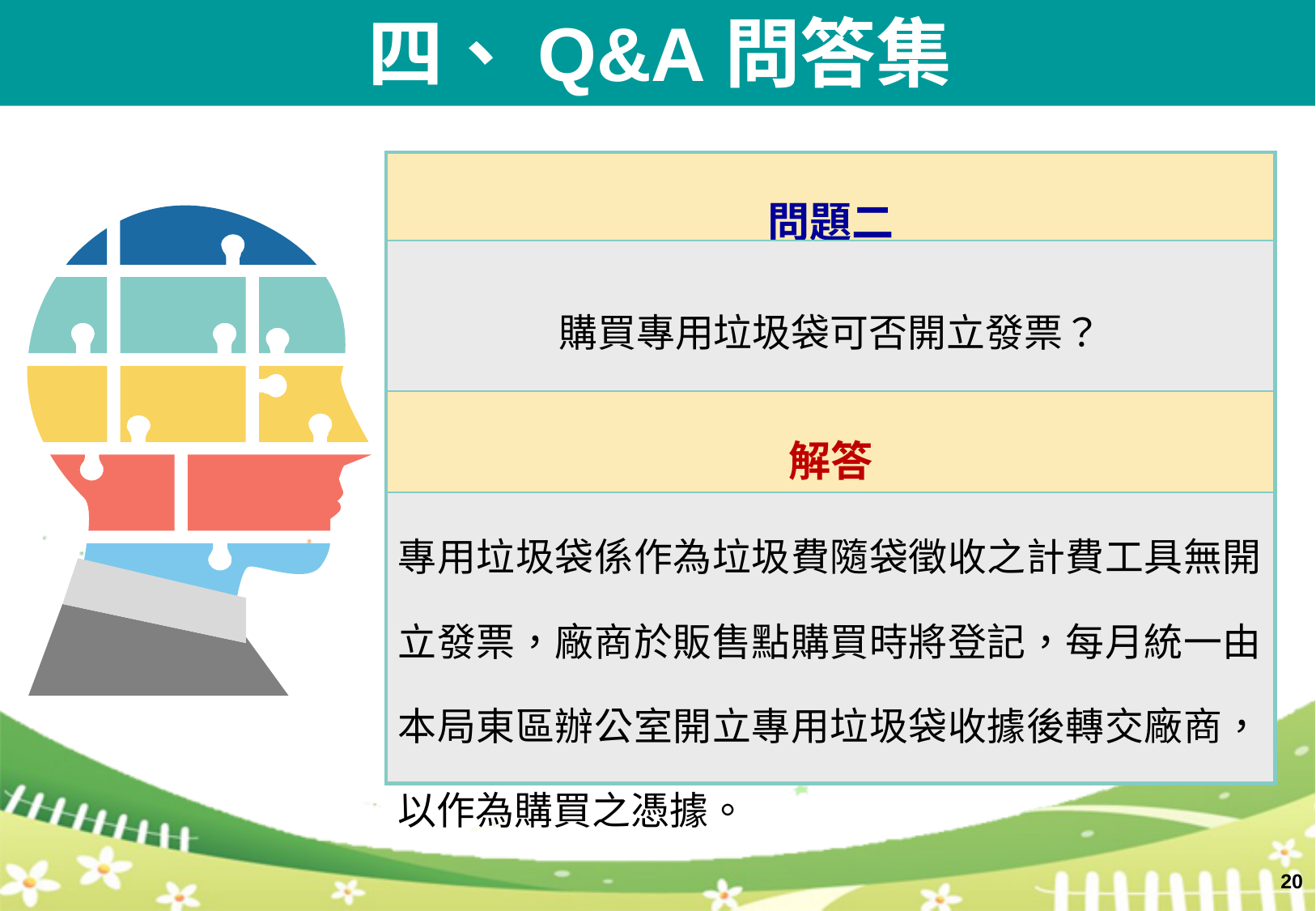

四、Q&A問答集
| 問題二 |
| --- |
| 購買專用垃圾袋可否開立發票？ |
| 解答 |
| 專用垃圾袋係作為垃圾費隨袋徵收之計費工具無開立發票，廠商於販售點購買時將登記，每月統一由本局東區辦公室開立專用垃圾袋收據後轉交廠商，以作為購買之憑據。 |